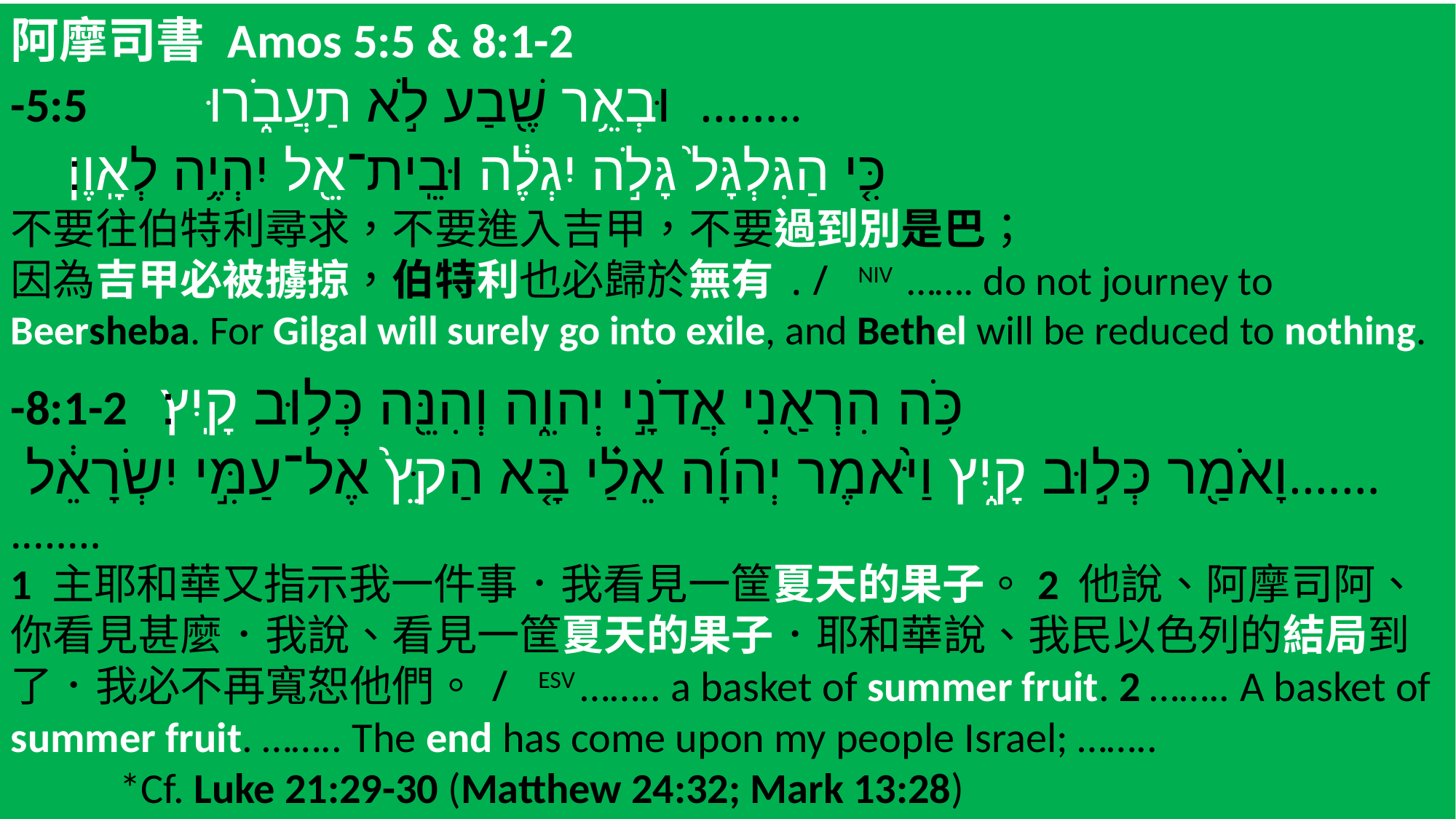

阿摩司書 Amos 5:5 & 8:1-2
-5:5           ‎וּבְאֵ֥ר שֶׁ֖בַע לֹ֣א תַעֲבֹ֑רוּ  ……..
 כִּ֤י הַגִּלְגָּל֙ גָּלֹ֣ה יִגְלֶ֔ה וּבֵֽית־אֵ֖ל יִהְיֶ֥ה לְאָֽוֶן׃
不要往伯特利尋求，不要進入吉甲，不要過到別是巴；
因為吉甲必被擄掠，伯特利也必歸於無有./ NIV  ……. do not journey to Beersheba. For Gilgal will surely go into exile, and Bethel will be reduced to nothing.

-8:1-2   ‎כֹּ֥ה הִרְאַ֖נִי אֲדֹנָ֣י יְהוִ֑ה וְהִנֵּ֖ה כְּל֥וּב קָֽיִץ׃
   …….וָאֹמַ֖ר כְּל֣וּב קָ֑יִץ וַיֹּ֙אמֶר יְהוָ֜ה אֵלַ֗י בָּ֤א הַקֵּץ֙ אֶל־עַמִּ֣י יִשְׂרָאֵ֔ל  ……..
1 主耶和華又指示我一件事．我看見一筐夏天的果子。2 他說、阿摩司阿、你看見甚麼．我說、看見一筐夏天的果子．耶和華說、我民以色列的結局到了．我必不再寬恕他們。/ ESV …….. a basket of summer fruit. 2 …….. A basket of summer fruit. …….. The end has come upon my people Israel; ……..
	*Cf. Luke 21:29-30 (Matthew 24:32; Mark 13:28)